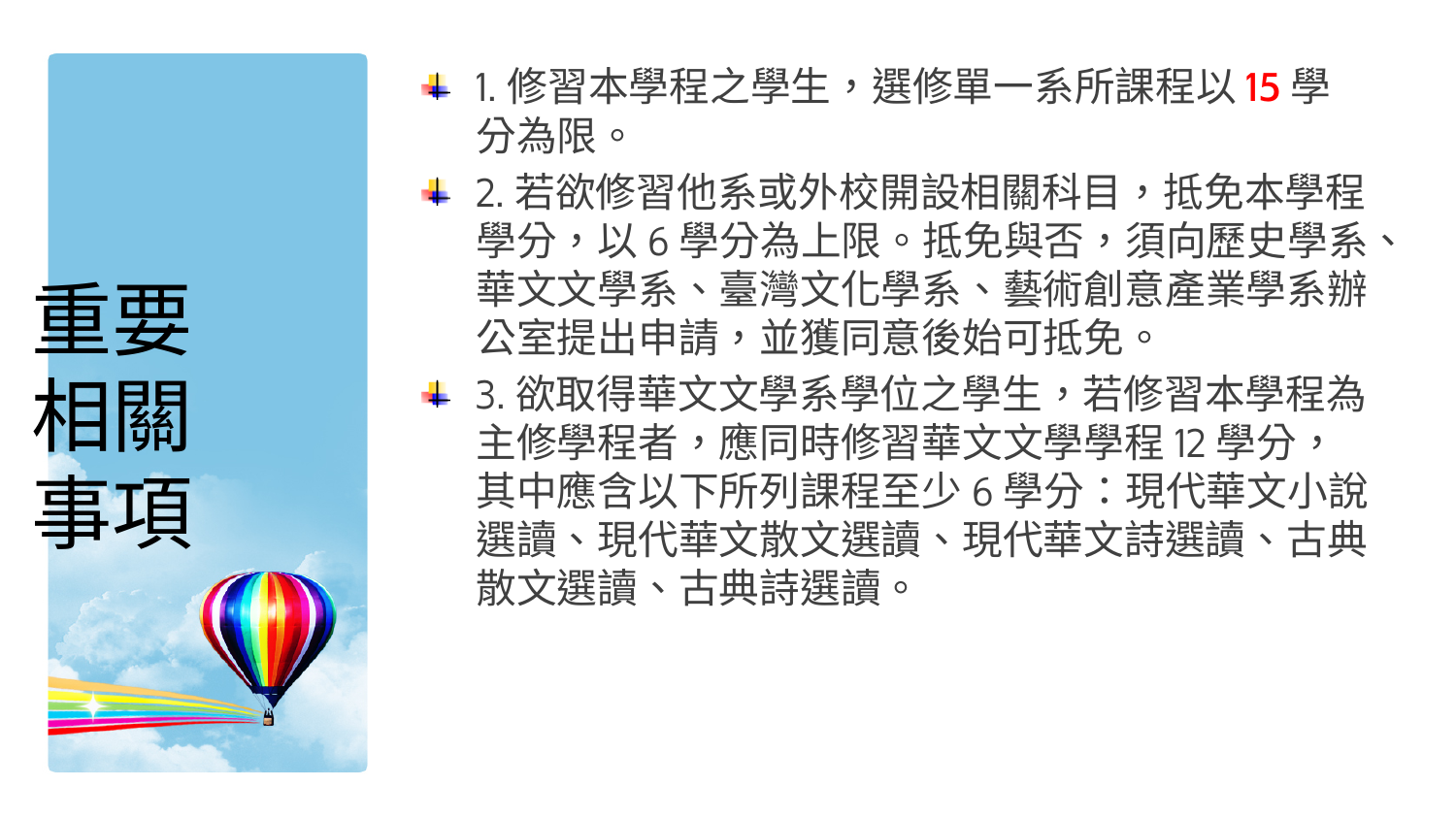

# 重要相關事項
1.修習本學程之學生，選修單一系所課程以15學分為限。
2.若欲修習他系或外校開設相關科目，抵免本學程學分，以6學分為上限。抵免與否，須向歷史學系、華文文學系、臺灣文化學系、藝術創意產業學系辦公室提出申請，並獲同意後始可抵免。
3.欲取得華文文學系學位之學生，若修習本學程為主修學程者，應同時修習華文文學學程12學分，其中應含以下所列課程至少6學分：現代華文小說選讀、現代華文散文選讀、現代華文詩選讀、古典散文選讀、古典詩選讀。